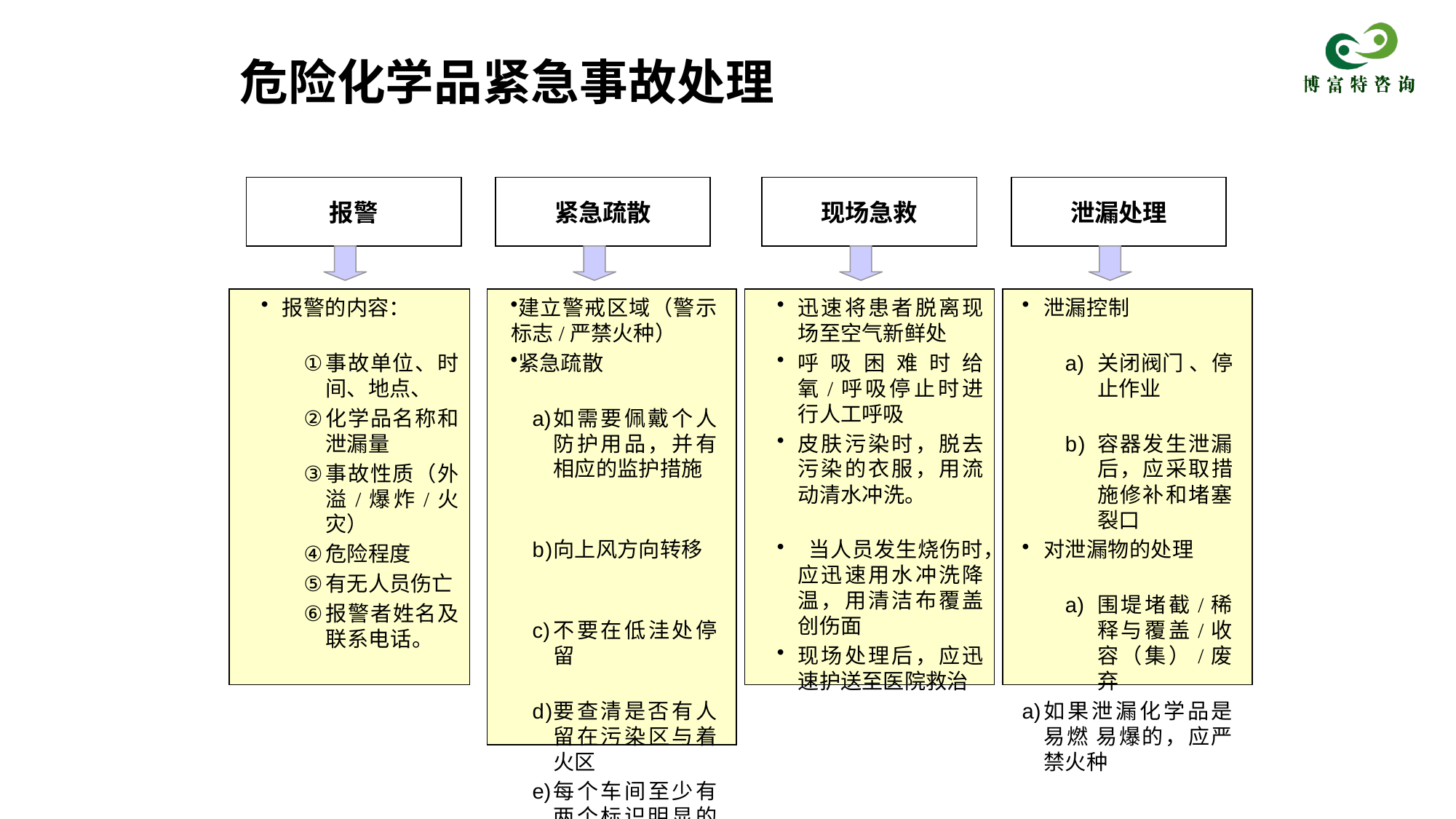

危险化学品紧急事故处理
报警
紧急疏散
现场急救
泄漏处理

报警的内容：
事故单位、时间、地点、
化学品名称和 泄漏量
事故性质（外溢/爆炸/火灾）
危险程度
有无人员伤亡
报警者姓名及联系电话。

建立警戒区域（警示标志/严禁火种）
紧急疏散
如需要佩戴个人防护用品，并有相应的监护措施
向上风方向转移
不要在低洼处停留
要查清是否有人留在污染区与着火区
每个车间至少有两个标识明显的紧急出口

迅速将患者脱离现场至空气新鲜处
呼吸困难时给氧/呼吸停止时进行人工呼吸
皮肤污染时，脱去污染的衣服，用流动清水冲洗。
 当人员发生烧伤时，应迅速用水冲洗降温，用清洁布覆盖创伤面
现场处理后，应迅速护送至医院救治

泄漏控制
关闭阀门 、停止作业
容器发生泄漏后，应采取措施修补和堵塞裂口
对泄漏物的处理
围堤堵截/稀释与覆盖/收容（集）/废弃
如果泄漏化学品是易燃 易爆的，应严禁火种